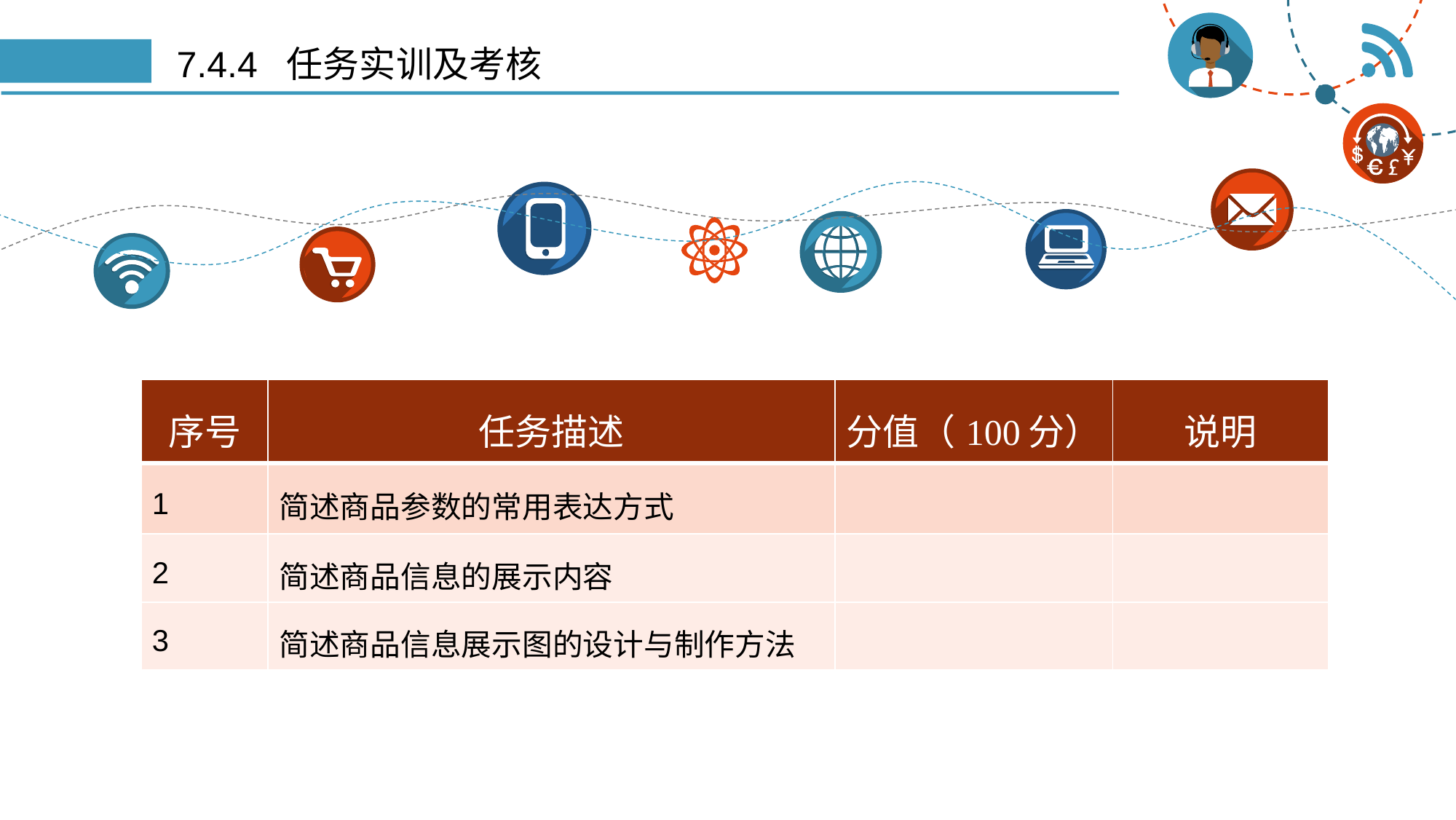

# 7.4.4  任务实训及考核

| 序号 | 任务描述 | 分值（100分） | 说明 |
| --- | --- | --- | --- |
| 1 | 简述商品参数的常用表达方式 |  |  |
| 2 | 简述商品信息的展示内容 |  |  |
| 3 | 简述商品信息展示图的设计与制作方法 |  |  |